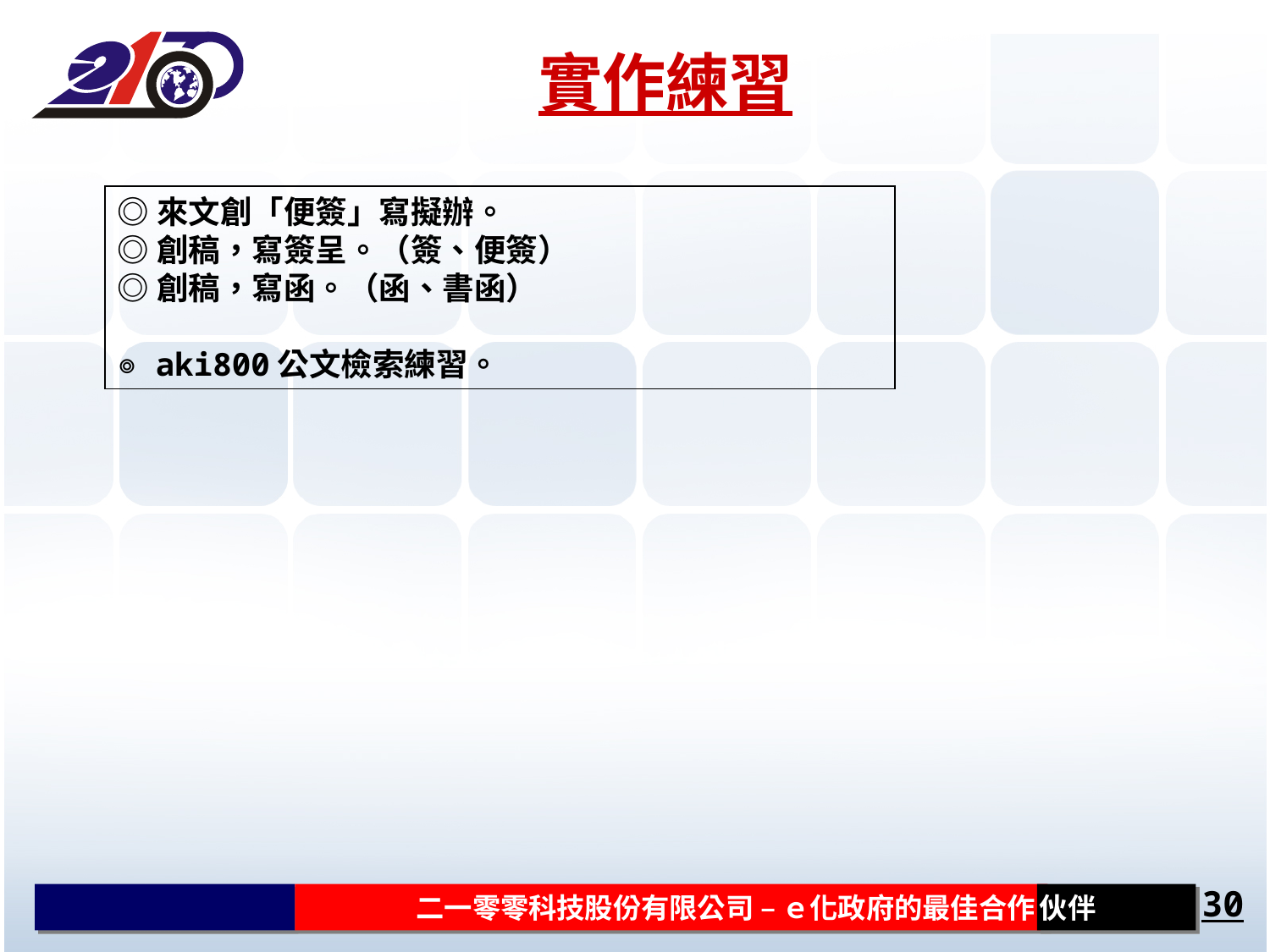

實作練習
◎來文創「便簽」寫擬辦。
◎創稿，寫簽呈。（簽、便簽）
◎創稿，寫函。（函、書函）

◎ aki800公文檢索練習。